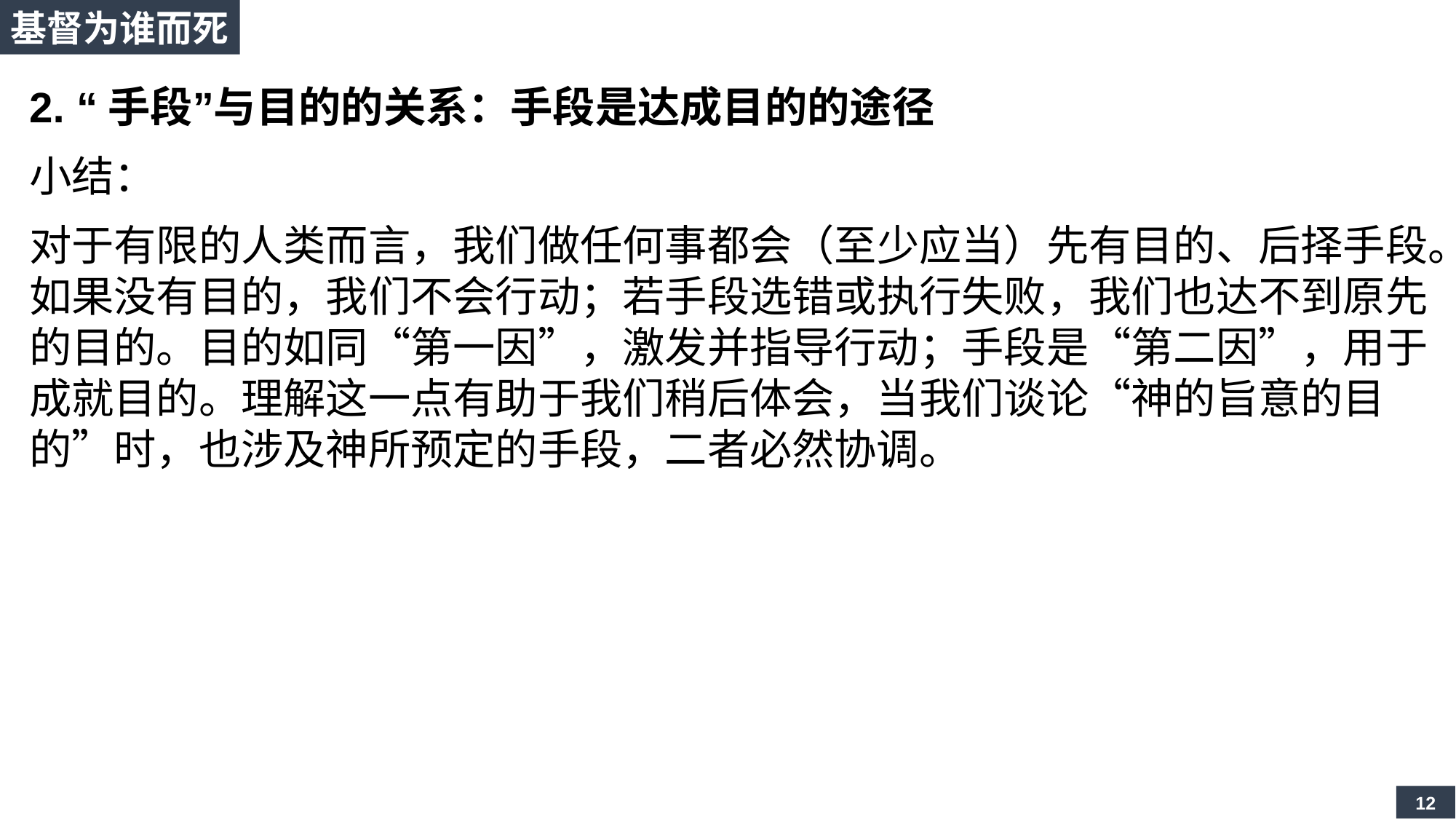

基督为谁而死
2. “手段”与目的的关系：手段是达成目的的途径
小结：
对于有限的人类而言，我们做任何事都会（至少应当）先有目的、后择手段。如果没有目的，我们不会行动；若手段选错或执行失败，我们也达不到原先的目的。目的如同“第一因”，激发并指导行动；手段是“第二因”，用于成就目的。理解这一点有助于我们稍后体会，当我们谈论“神的旨意的目的”时，也涉及神所预定的手段，二者必然协调。
12